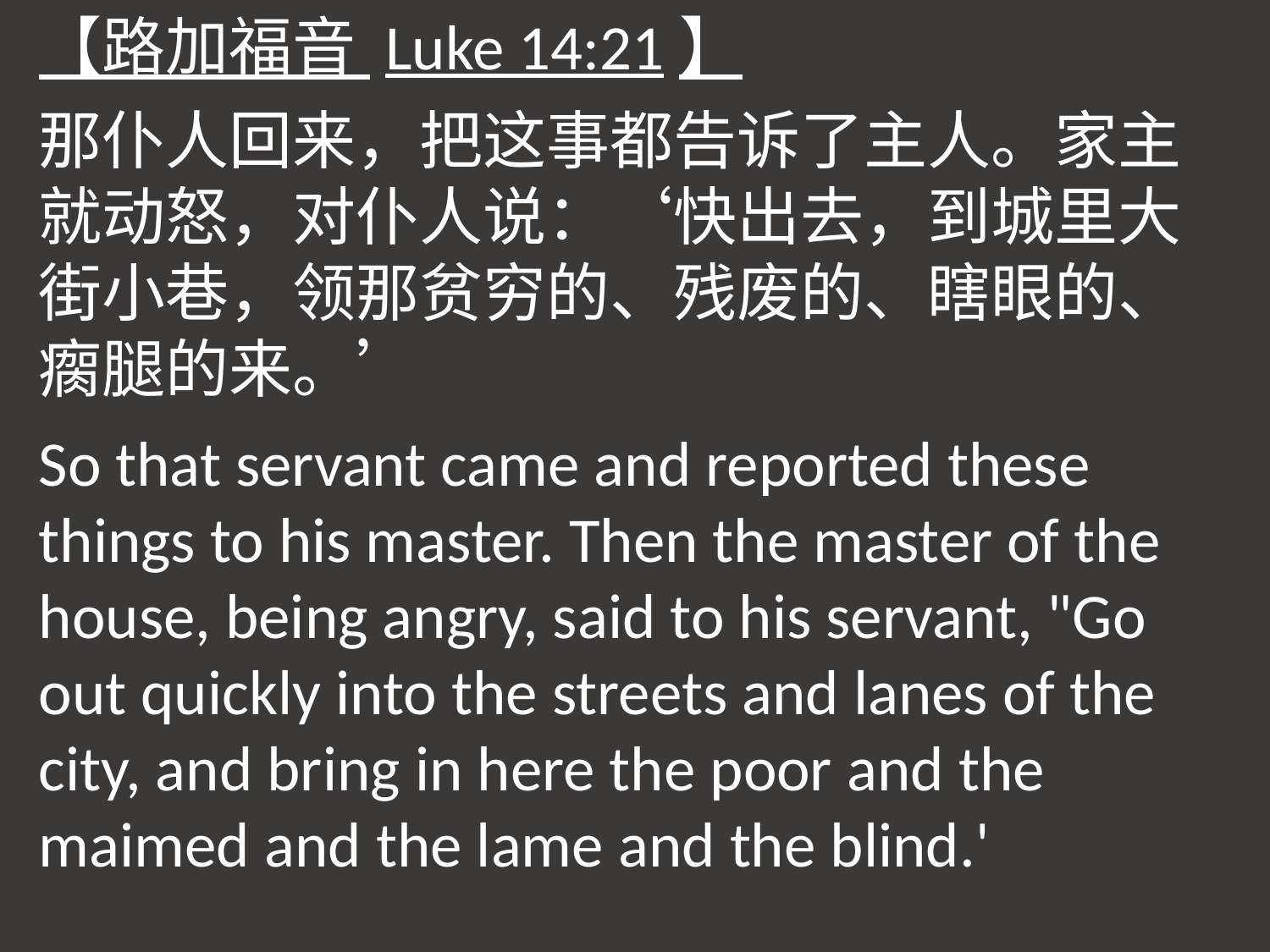

【路加福音 Luke 14:21】
那仆人回来，把这事都告诉了主人。家主就动怒，对仆人说：‘快出去，到城里大街小巷，领那贫穷的、残废的、瞎眼的、瘸腿的来。’
So that servant came and reported these things to his master. Then the master of the house, being angry, said to his servant, "Go out quickly into the streets and lanes of the city, and bring in here the poor and the maimed and the lame and the blind.'